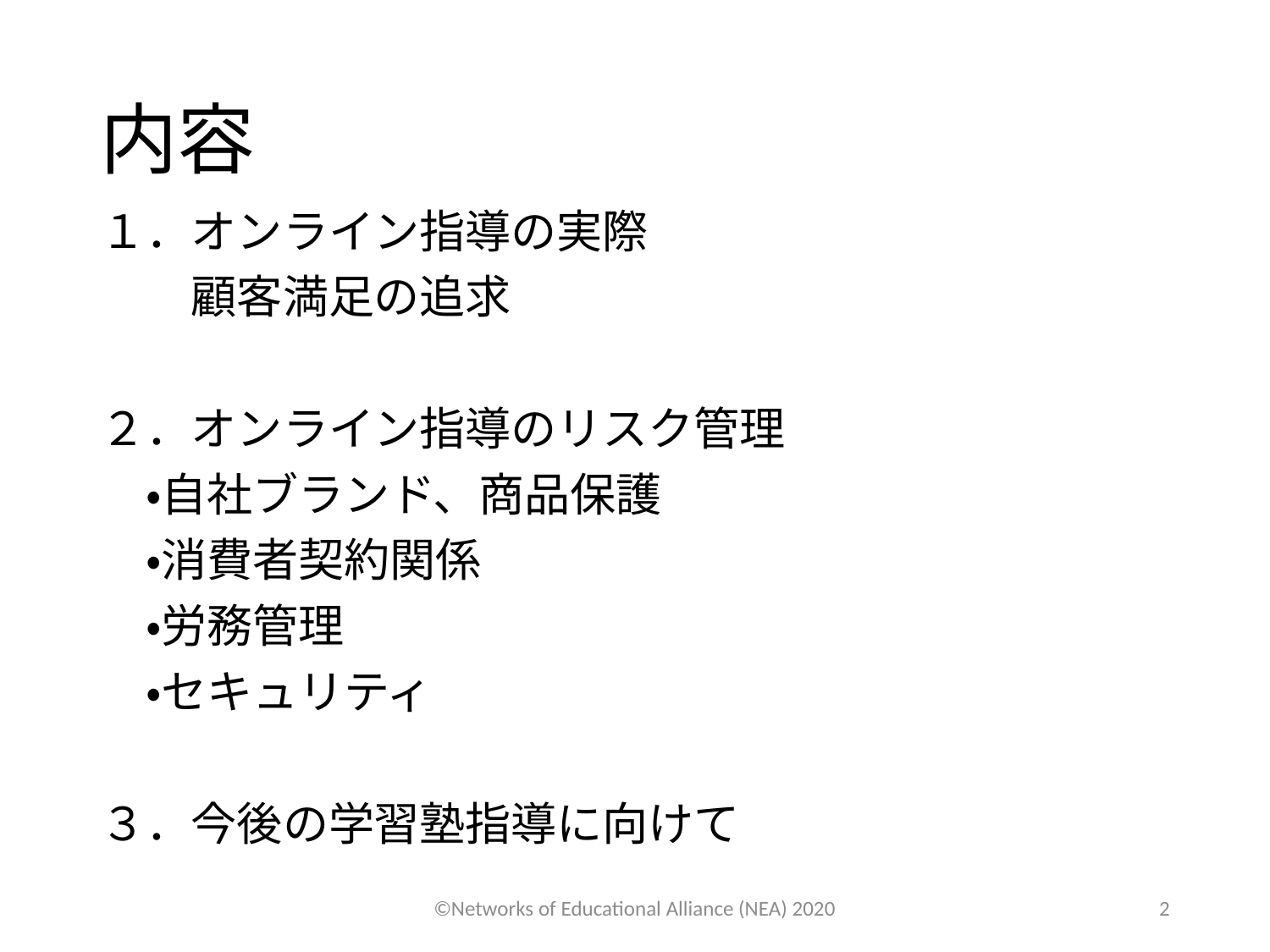

# 内容
１．オンライン指導の実際
　　顧客満足の追求

２．オンライン指導のリスク管理
　・自社ブランド、商品保護
　・消費者契約関係
　・労務管理
　・セキュリティ

３．今後の学習塾指導に向けて

©Networks of Educational Alliance (NEA) 2020
2